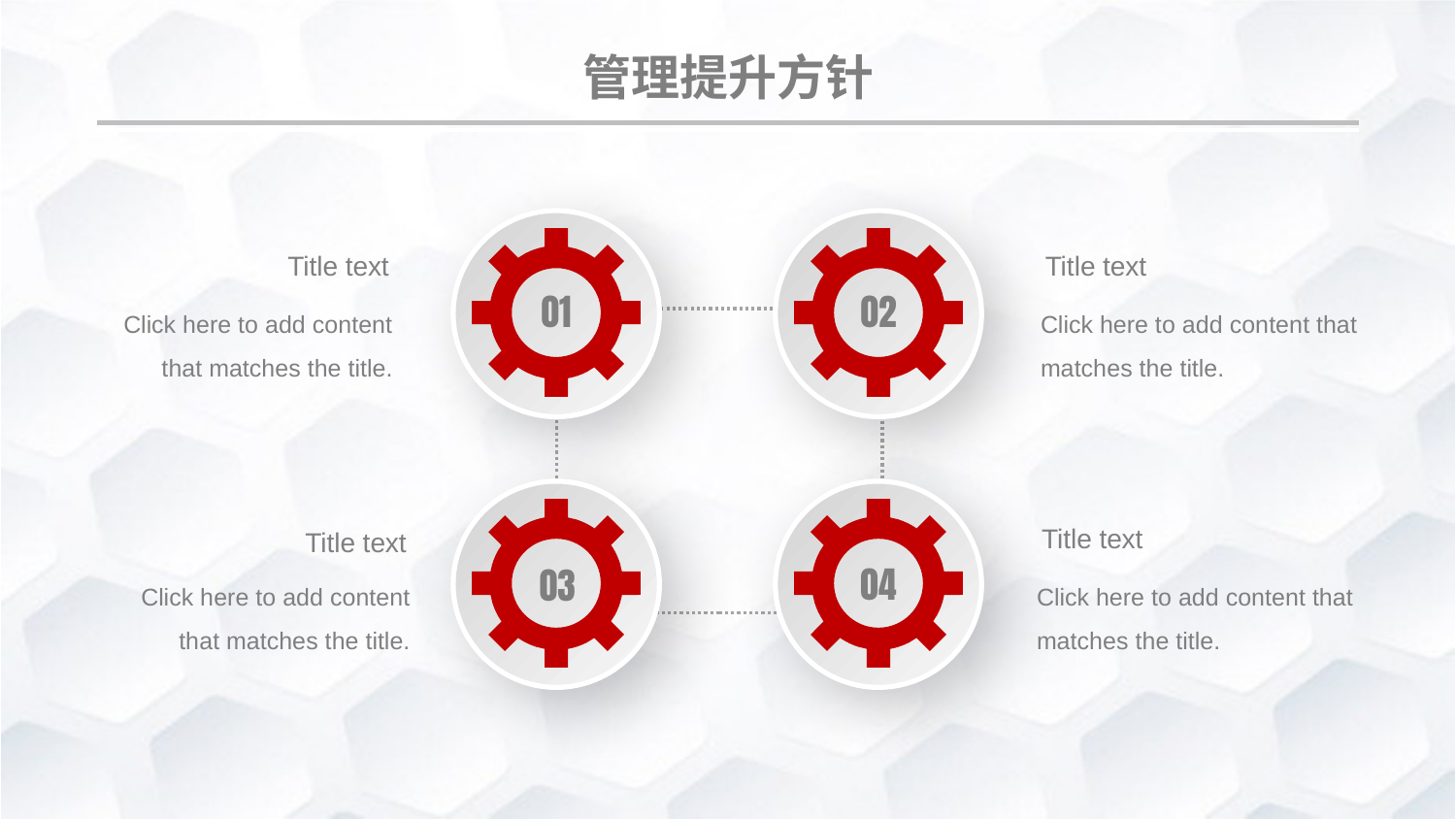

管理提升方针

Title text
Title text
01
02
Click here to add content that matches the title.
Click here to add content that matches the title.

Title text
Title text
04
03
Click here to add content that matches the title.
Click here to add content that matches the title.